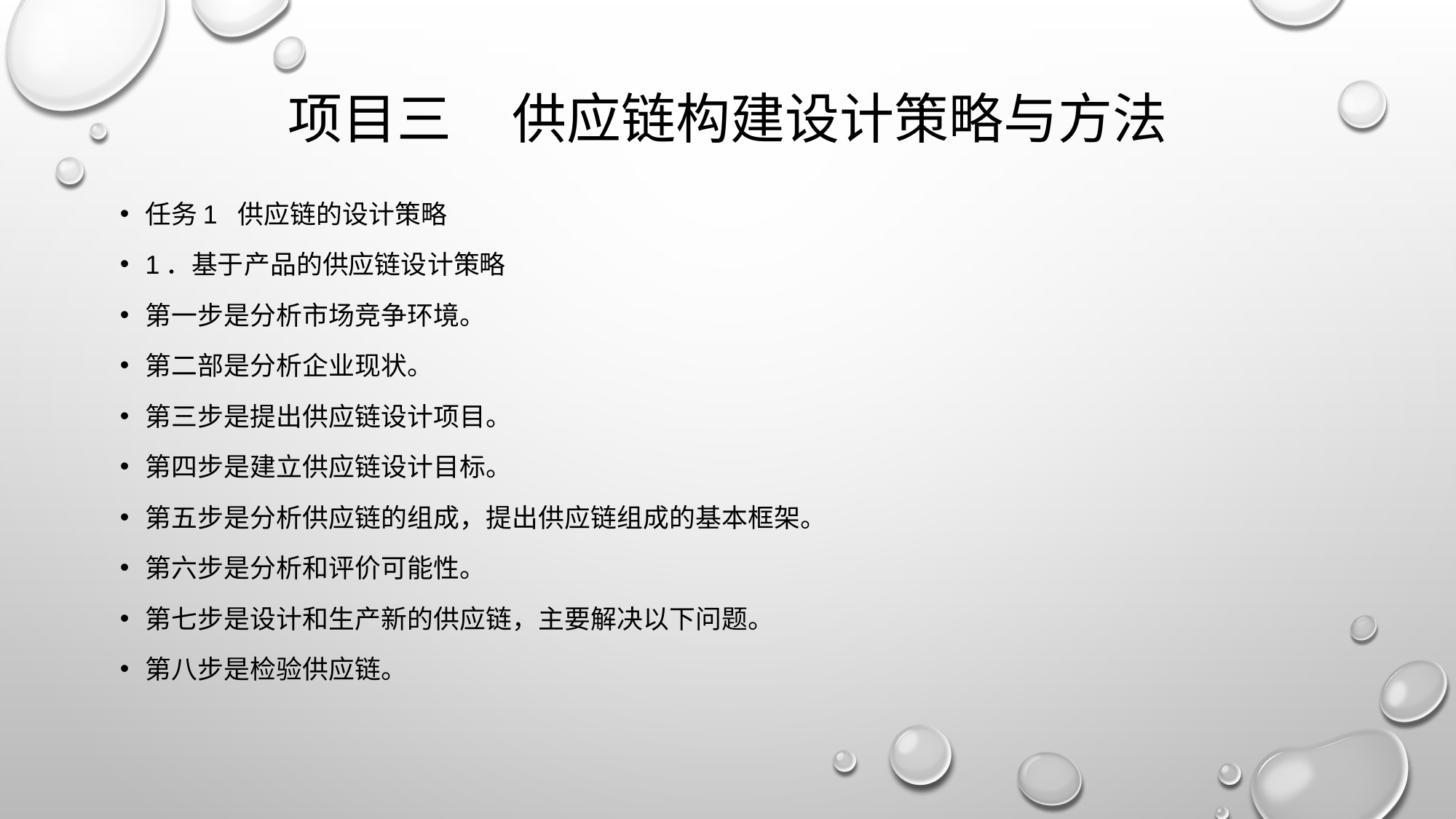

# 项目三     供应链构建设计策略与方法
任务1  供应链的设计策略
1．基于产品的供应链设计策略
第一步是分析市场竞争环境。
第二部是分析企业现状。
第三步是提出供应链设计项目。
第四步是建立供应链设计目标。
第五步是分析供应链的组成，提出供应链组成的基本框架。
第六步是分析和评价可能性。
第七步是设计和生产新的供应链，主要解决以下问题。
第八步是检验供应链。